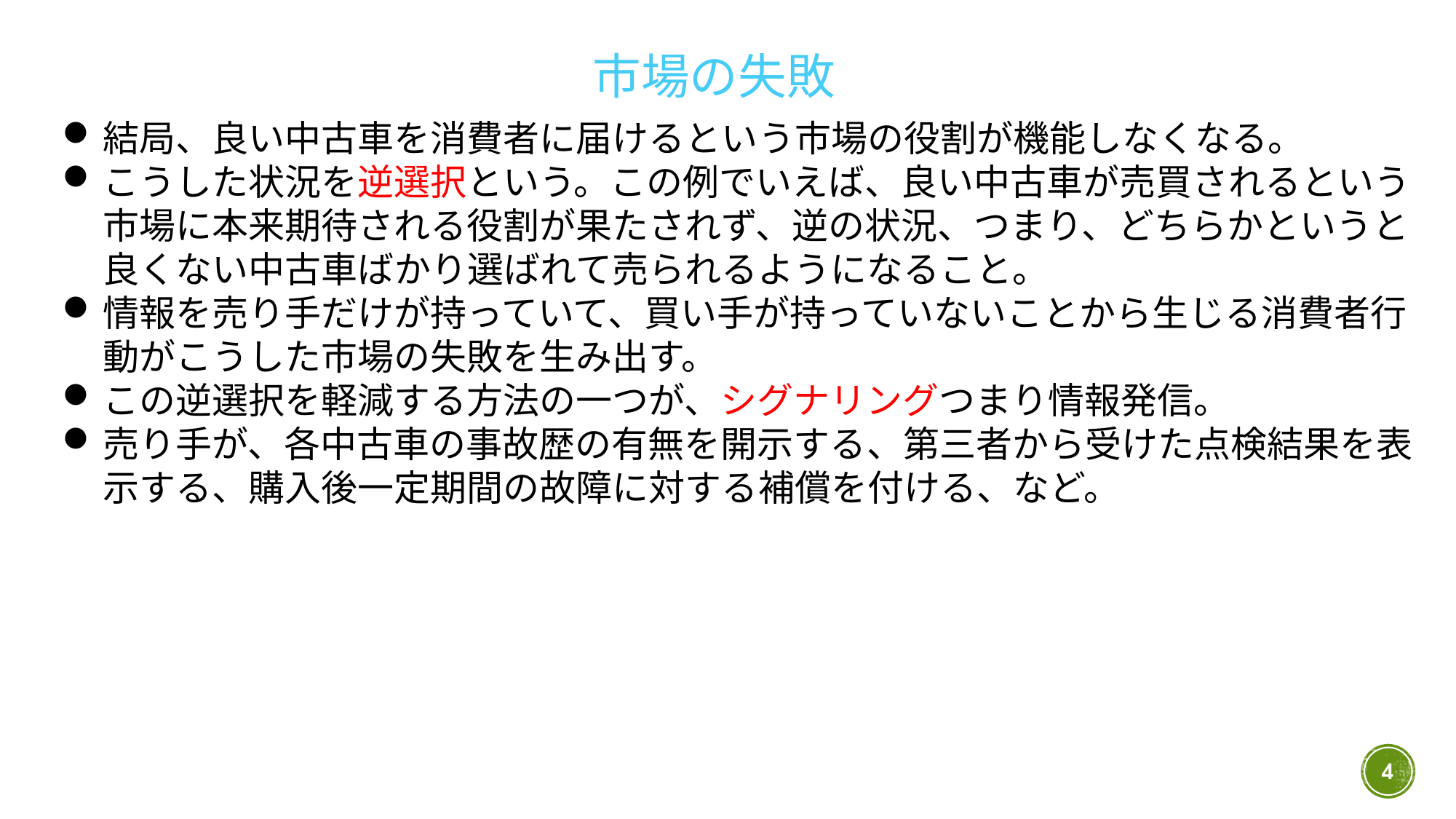

市場の失敗
結局、良い中古車を消費者に届けるという市場の役割が機能しなくなる。
こうした状況を逆選択という。この例でいえば、良い中古車が売買されるという市場に本来期待される役割が果たされず、逆の状況、つまり、どちらかというと良くない中古車ばかり選ばれて売られるようになること。
情報を売り手だけが持っていて、買い手が持っていないことから生じる消費者行動がこうした市場の失敗を生み出す。
この逆選択を軽減する方法の一つが、シグナリングつまり情報発信。
売り手が、各中古車の事故歴の有無を開示する、第三者から受けた点検結果を表示する、購入後一定期間の故障に対する補償を付ける、など。
4